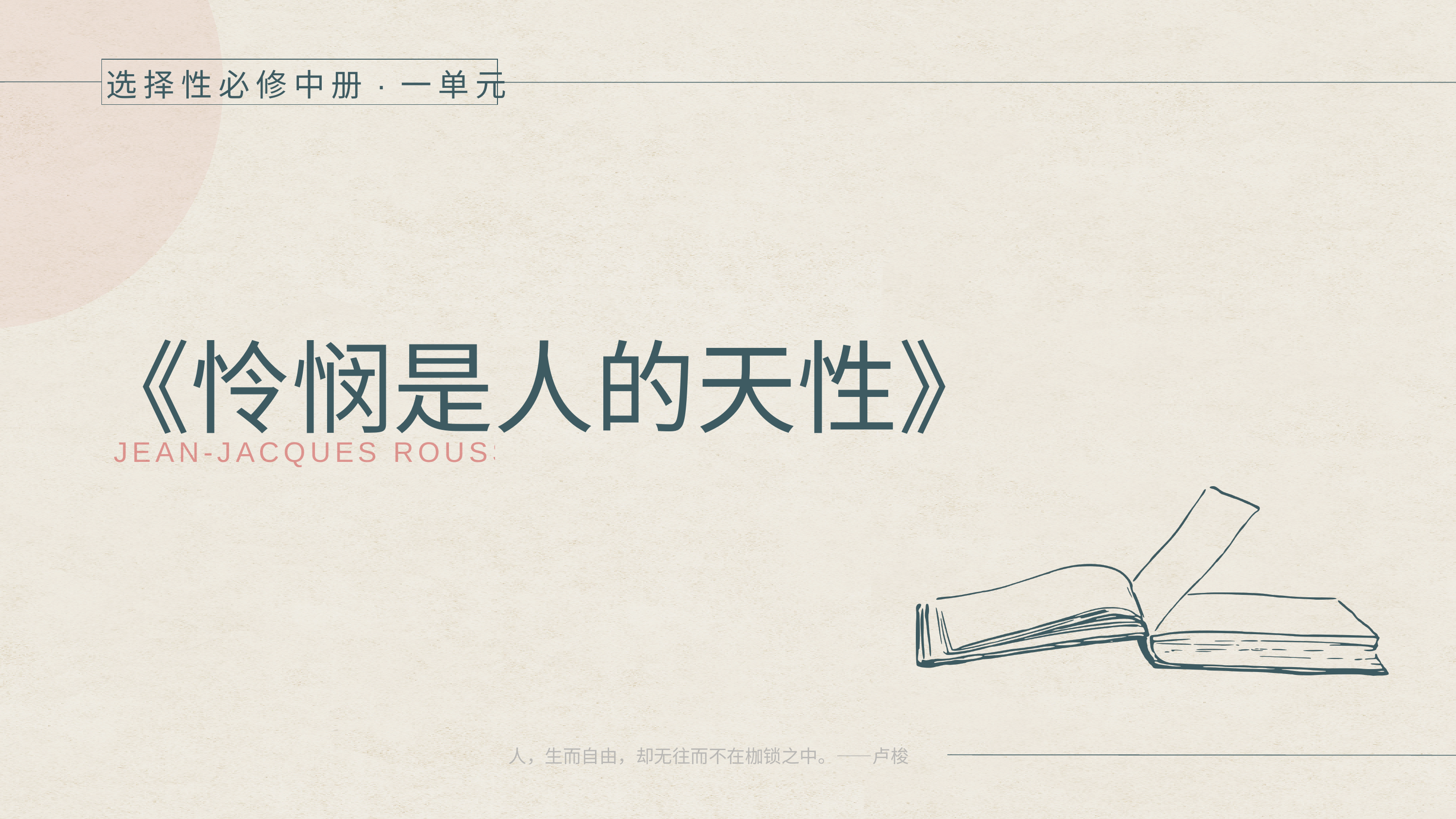

选择性必修中册·一单元

《怜悯是人的天性》
 JEAN-JACQUES ROUSSEAU

人，生而自由，却无往而不在枷锁之中。——卢梭